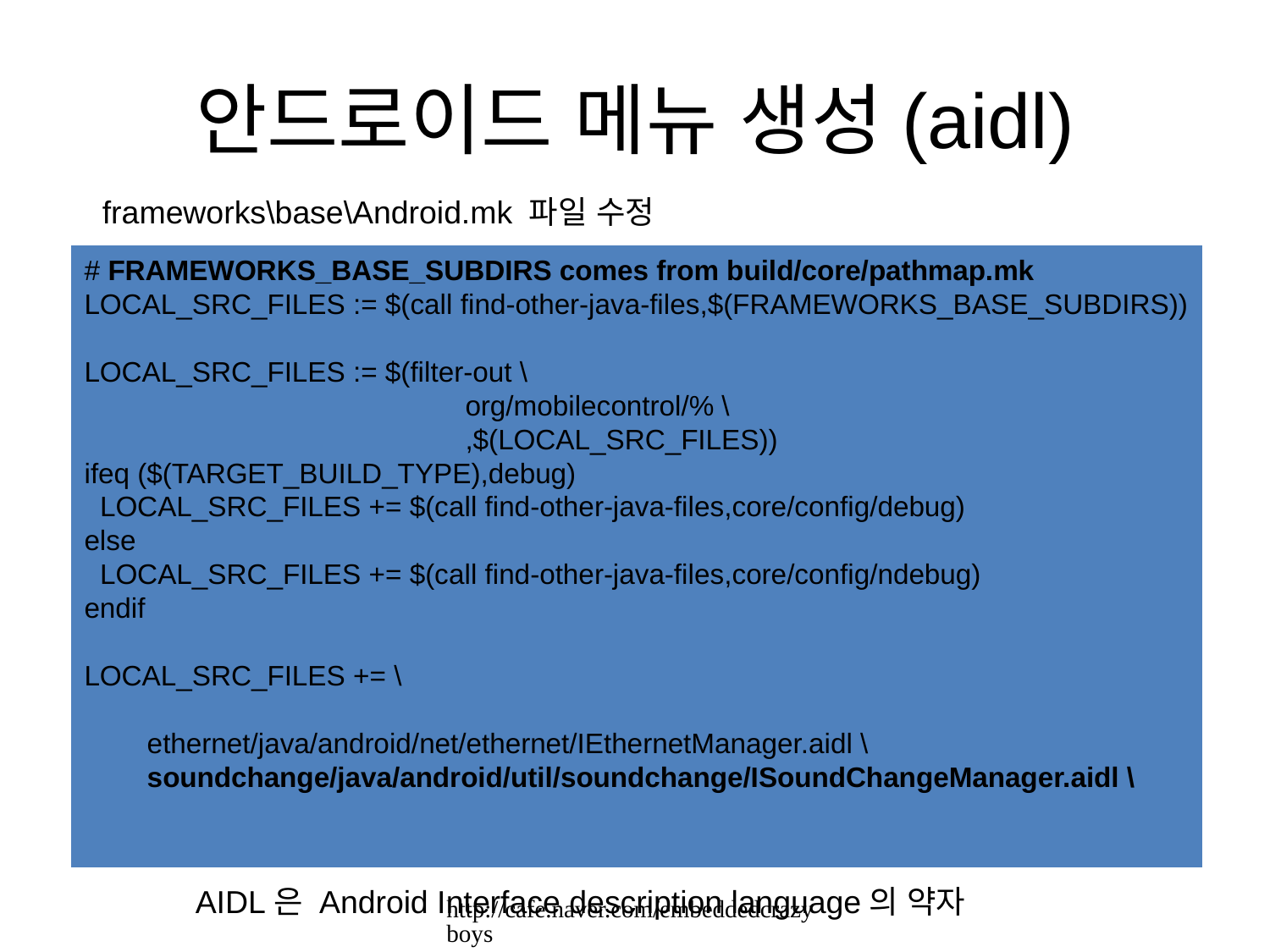

# 안드로이드 메뉴 생성(aidl)
frameworks\base\Android.mk 파일 수정
# FRAMEWORKS_BASE_SUBDIRS comes from build/core/pathmap.mk
LOCAL_SRC_FILES := $(call find-other-java-files,$(FRAMEWORKS_BASE_SUBDIRS))

LOCAL_SRC_FILES := $(filter-out \
			org/mobilecontrol/% \
			,$(LOCAL_SRC_FILES))
ifeq ($(TARGET_BUILD_TYPE),debug)
  LOCAL_SRC_FILES += $(call find-other-java-files,core/config/debug)
else
  LOCAL_SRC_FILES += $(call find-other-java-files,core/config/ndebug)
endif

LOCAL_SRC_FILES += \

        ethernet/java/android/net/ethernet/IEthernetManager.aidl \
        soundchange/java/android/util/soundchange/ISoundChangeManager.aidl \

AIDL은 Android Interface description language의 약자
http://cafe.naver.com/embeddedcrazyboys